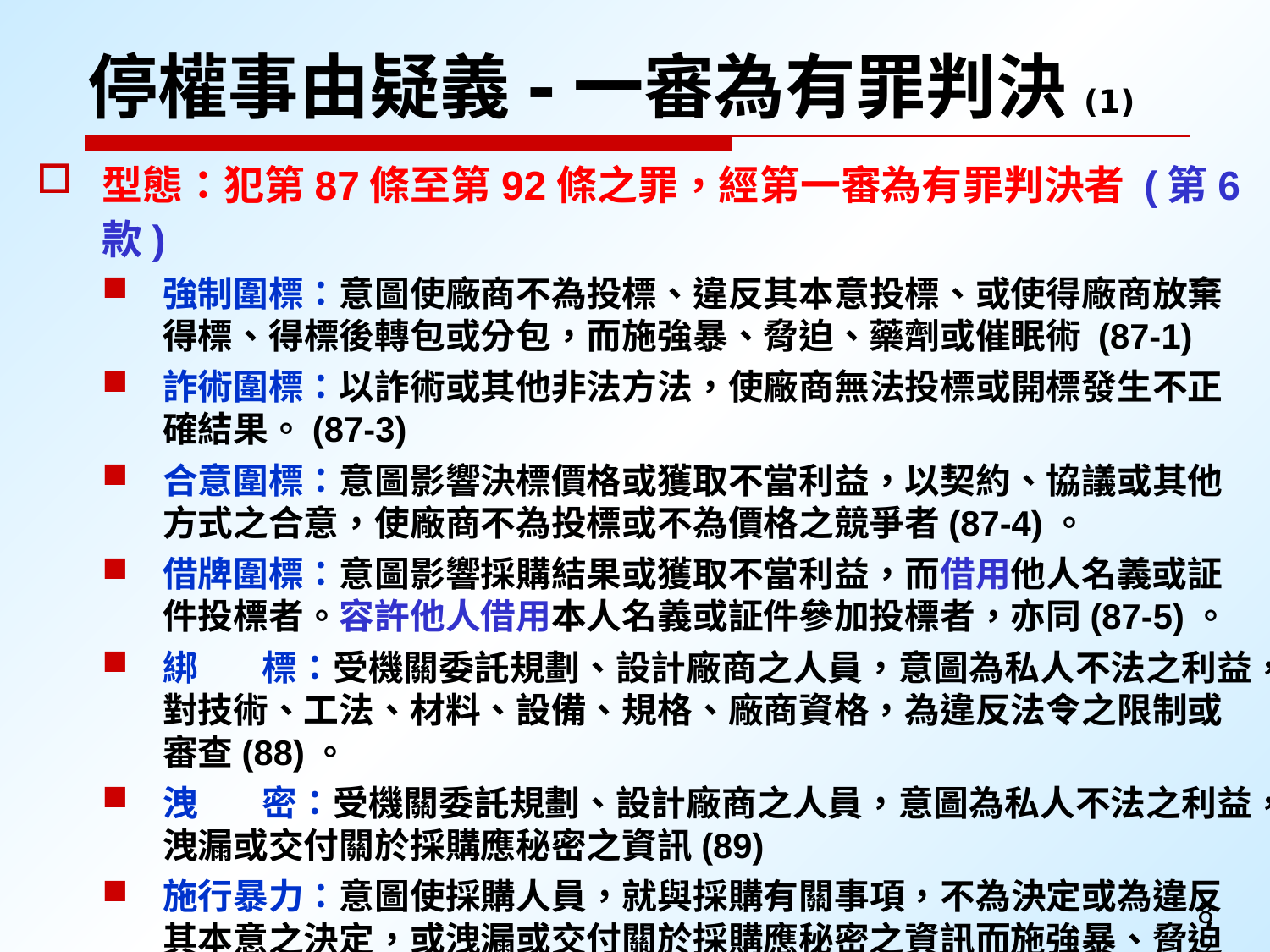

停權事由疑義-一審為有罪判決(1)
型態：犯第87條至第92條之罪，經第一審為有罪判決者 (第6款)
強制圍標：意圖使廠商不為投標、違反其本意投標、或使得廠商放棄得標、得標後轉包或分包，而施強暴、脅迫、藥劑或催眠術 (87-1)
詐術圍標：以詐術或其他非法方法，使廠商無法投標或開標發生不正確結果。(87-3)
合意圍標：意圖影響決標價格或獲取不當利益，以契約、協議或其他方式之合意，使廠商不為投標或不為價格之競爭者(87-4)。
借牌圍標：意圖影響採購結果或獲取不當利益，而借用他人名義或証件投標者。容許他人借用本人名義或証件參加投標者，亦同(87-5)。
綁        標：受機關委託規劃、設計廠商之人員，意圖為私人不法之利益，對技術、工法、材料、設備、規格、廠商資格，為違反法令之限制或審查(88)。
洩        密：受機關委託規劃、設計廠商之人員，意圖為私人不法之利益，洩漏或交付關於採購應秘密之資訊(89)
施行暴力：意圖使採購人員，就與採購有關事項，不為決定或為違反其本意之決定，或洩漏或交付關於採購應秘密之資訊而施強暴、脅迫者(90、91)